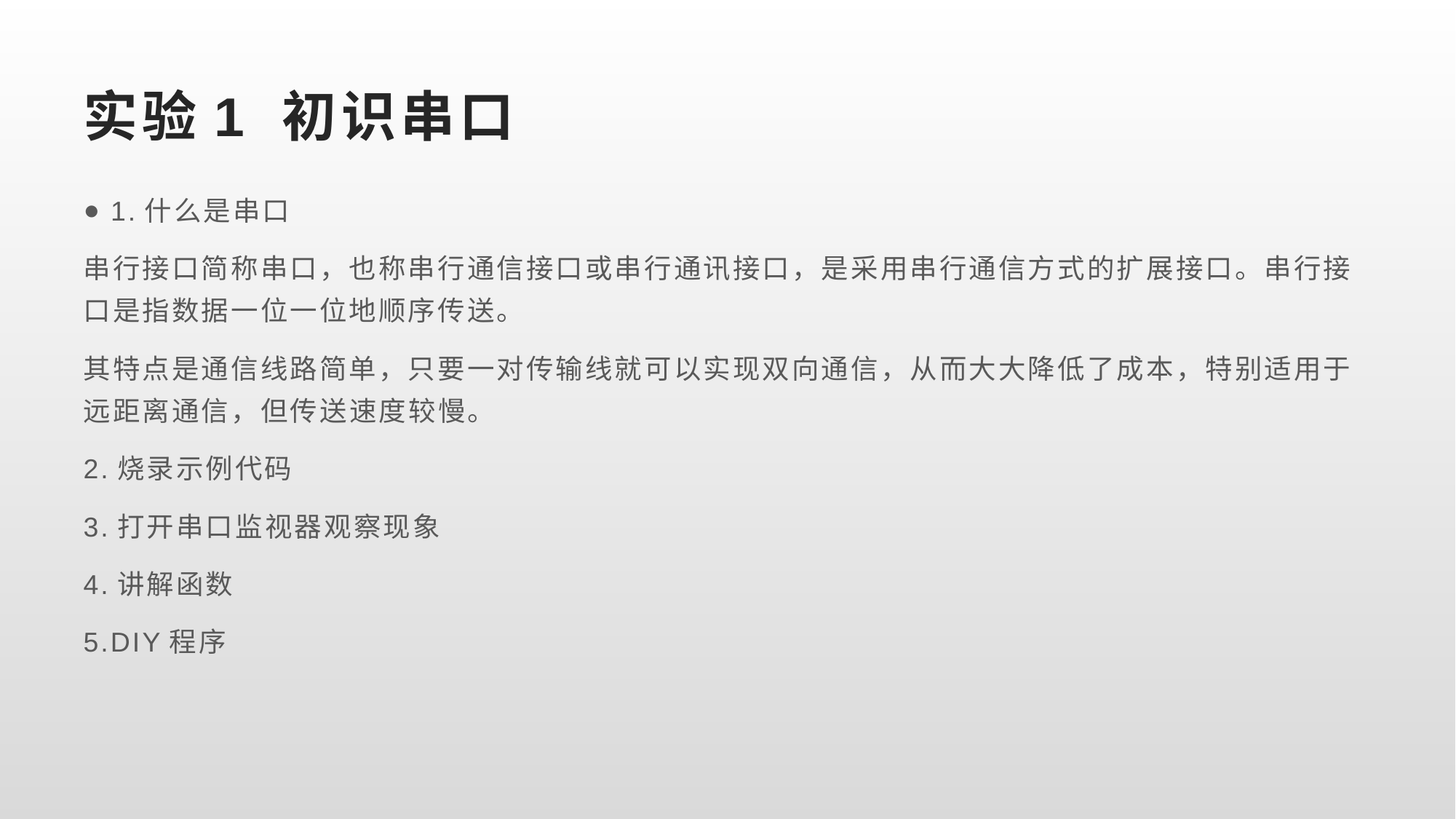

# 实验1 初识串口
1.什么是串口
串行接口简称串口，也称串行通信接口或串行通讯接口，是采用串行通信方式的扩展接口。串行接口是指数据一位一位地顺序传送。
其特点是通信线路简单，只要一对传输线就可以实现双向通信，从而大大降低了成本，特别适用于远距离通信，但传送速度较慢。
2.烧录示例代码
3.打开串口监视器观察现象
4.讲解函数
5.DIY程序